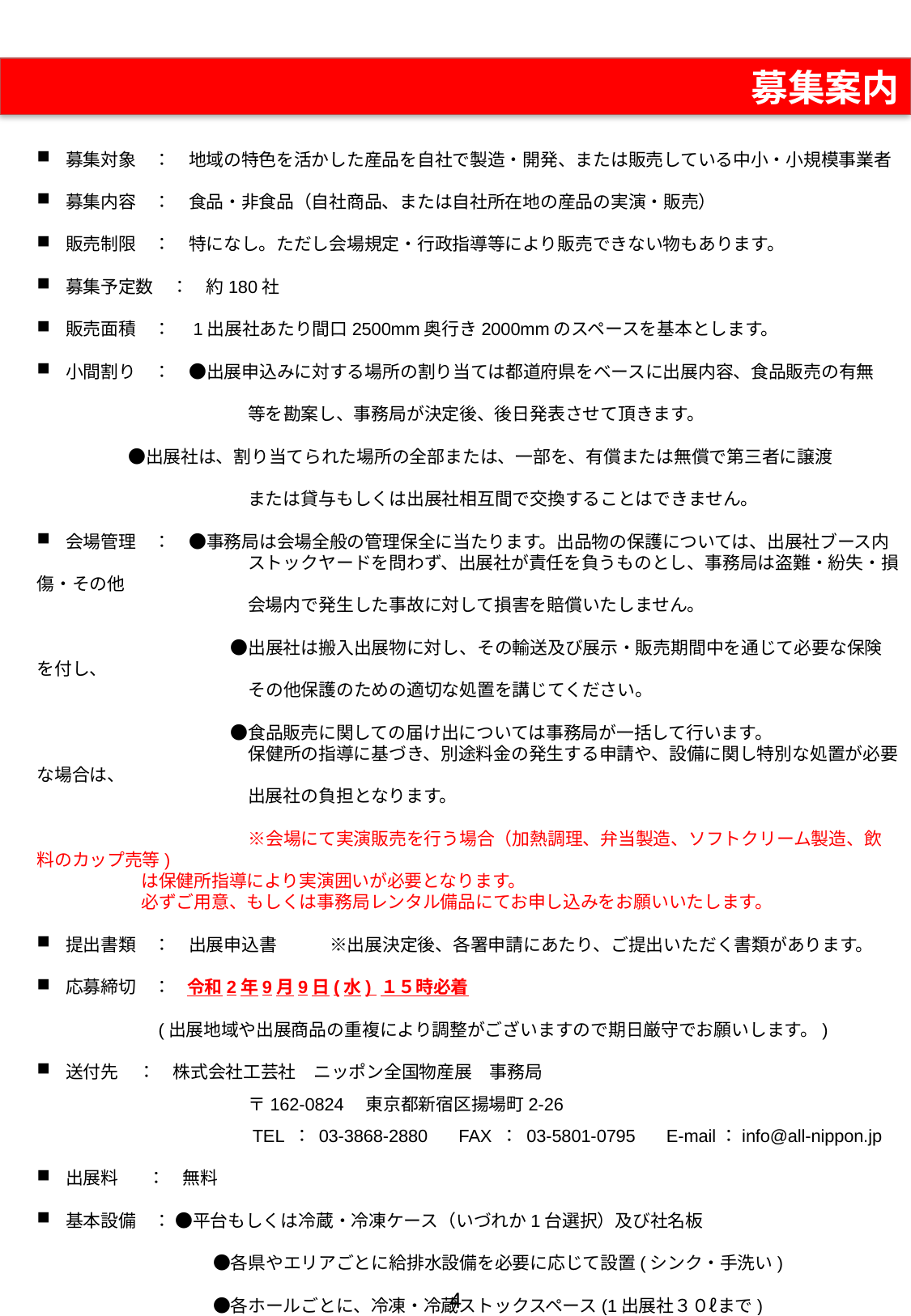

募集案内

募集対象　：　地域の特色を活かした産品を自社で製造・開発、または販売している中小・小規模事業者
募集内容　：　食品・非食品（自社商品、または自社所在地の産品の実演・販売）

販売制限　：　特になし。ただし会場規定・行政指導等により販売できない物もあります。

募集予定数　：　約180社

販売面積　：　1出展社あたり間口2500mm奥行き2000mmのスペースを基本とします。

小間割り　：　●出展申込みに対する場所の割り当ては都道府県をベースに出展内容、食品販売の有無
　　　　　　　　　　　　等を勘案し、事務局が決定後、後日発表させて頂きます。

                  　●出展社は、割り当てられた場所の全部または、一部を、有償または無償で第三者に譲渡
　　　　　　　　　　　　または貸与もしくは出展社相互間で交換することはできません。

会場管理　：　●事務局は会場全般の管理保全に当たります。出品物の保護については、出展社ブース内
　　　　　　　　　　　　ストックヤードを問わず、出展社が責任を負うものとし、事務局は盗難・紛失・損傷・その他
　　　　　　　　　　　　会場内で発生した事故に対して損害を賠償いたしません。

　　　　　　　　　　　●出展社は搬入出展物に対し、その輸送及び展示・販売期間中を通じて必要な保険を付し、
　　　　　　　　　　　　その他保護のための適切な処置を講じてください。

　　　　　　　　　　　●食品販売に関しての届け出については事務局が一括して行います。
　　　　　　　　　　　　保健所の指導に基づき、別途料金の発生する申請や、設備に関し特別な処置が必要な場合は、
　　　　　　　　　　　　出展社の負担となります。

　　　　　　　　　　　　※会場にて実演販売を行う場合（加熱調理、弁当製造、ソフトクリーム製造、飲料のカップ売等)
                          は保健所指導により実演囲いが必要となります。
                          必ずご用意、もしくは事務局レンタル備品にてお申し込みをお願いいたします。

提出書類　：　出展申込書　　　※出展決定後、各署申請にあたり、ご提出いただく書類があります。

応募締切　：	令和2年9月9日(水) １５時必着

	(出展地域や出展商品の重複により調整がございますので期日厳守でお願いします。)

送付先     ：　株式会社工芸社　ニッポン全国物産展　事務局
　　　　　　　　　　　　〒162-0824　東京都新宿区揚場町2-26
　　　　　　　　　　　　TEL ： 03-3868-2880 　FAX ： 03-5801-0795 　E-mail：info@all-nippon.jp

出展料　   ：　無料

基本設備　： ●平台もしくは冷蔵・冷凍ケース（いづれか1台選択）及び社名板

　　　　　　　　　　●各県やエリアごとに給排水設備を必要に応じて設置(シンク・手洗い)

　　　　　　　　　　●各ホールごとに、冷凍・冷蔵ストックスペース(1出展社３０ℓまで)
4